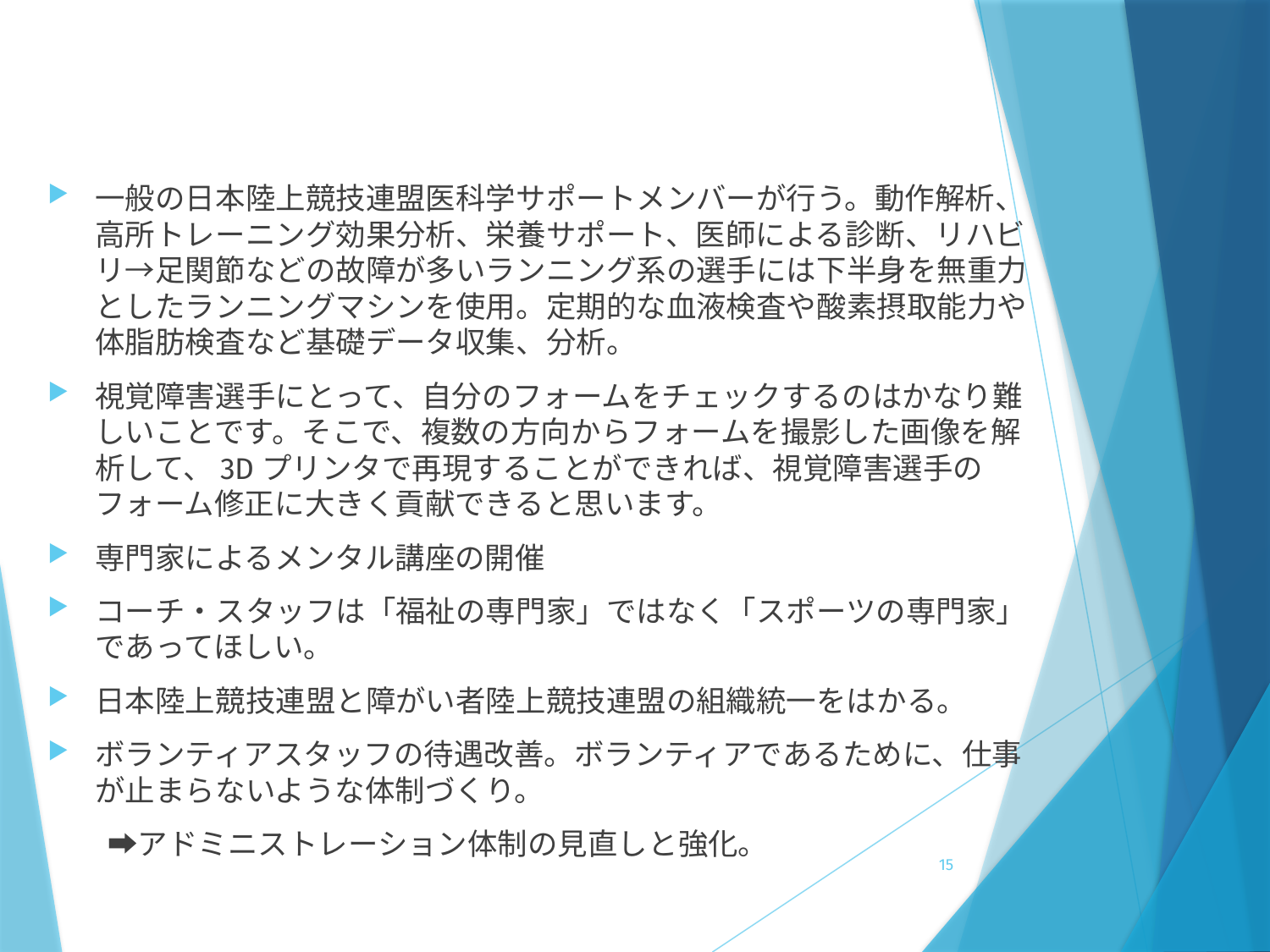

一般の日本陸上競技連盟医科学サポートメンバーが行う。動作解析、高所トレーニング効果分析、栄養サポート、医師による診断、リハビリ→足関節などの故障が多いランニング系の選手には下半身を無重力としたランニングマシンを使用。定期的な血液検査や酸素摂取能力や体脂肪検査など基礎データ収集、分析。
視覚障害選手にとって、自分のフォームをチェックするのはかなり難しいことです。そこで、複数の方向からフォームを撮影した画像を解析して、3Dプリンタで再現することができれば、視覚障害選手のフォーム修正に大きく貢献できると思います。
専門家によるメンタル講座の開催
コーチ・スタッフは「福祉の専門家」ではなく「スポーツの専門家」であってほしい。
日本陸上競技連盟と障がい者陸上競技連盟の組織統一をはかる。
ボランティアスタッフの待遇改善。ボランティアであるために、仕事が止まらないような体制づくり。
　　➡アドミニストレーション体制の見直しと強化。

15